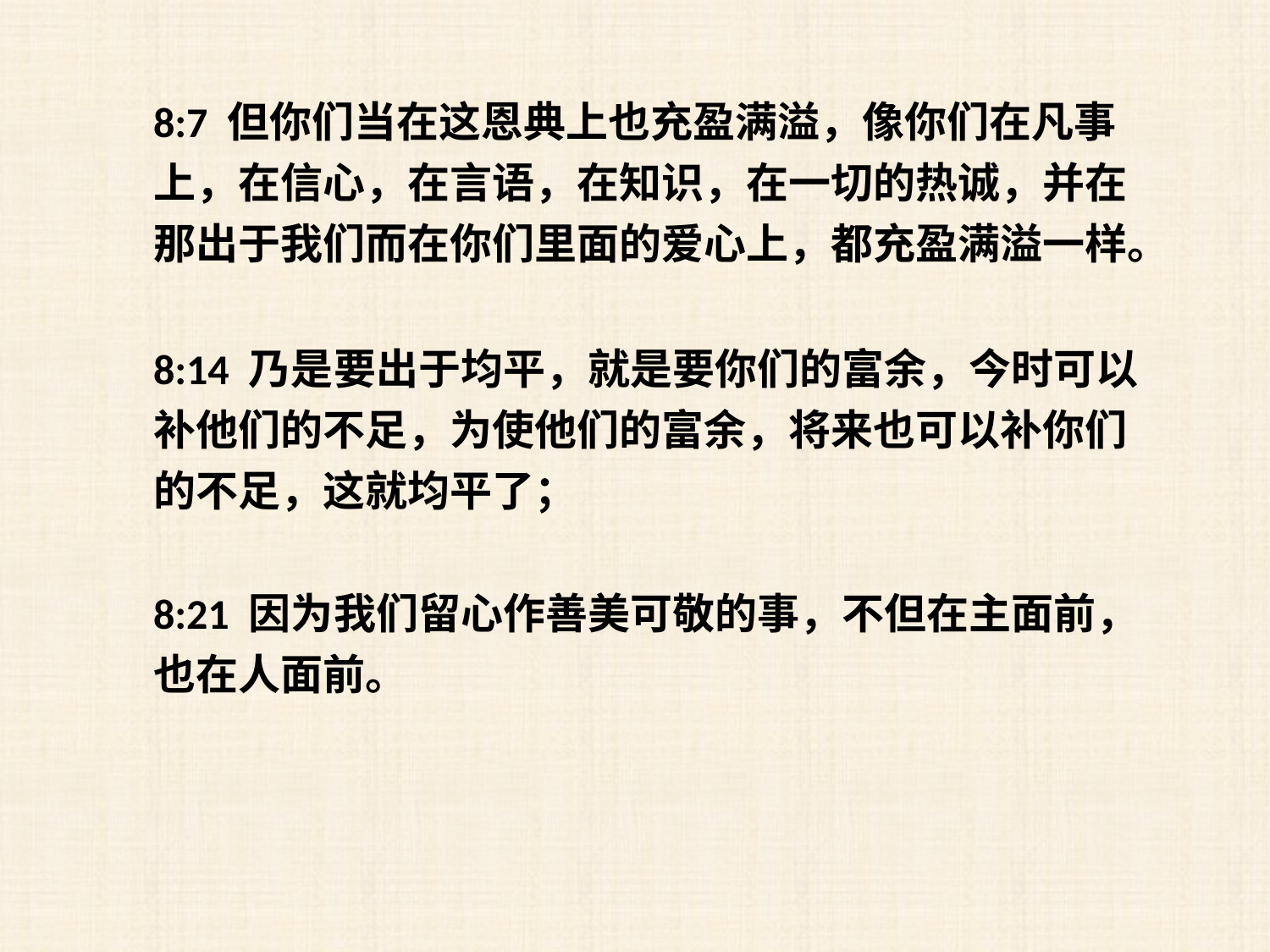

8:7 但你们当在这恩典上也充盈满溢，像你们在凡事上，在信心，在言语，在知识，在一切的热诚，并在那出于我们而在你们里面的爱心上，都充盈满溢一样。
8:14 乃是要出于均平，就是要你们的富余，今时可以补他们的不足，为使他们的富余，将来也可以补你们的不足，这就均平了；
8:21 因为我们留心作善美可敬的事，不但在主面前，也在人面前。